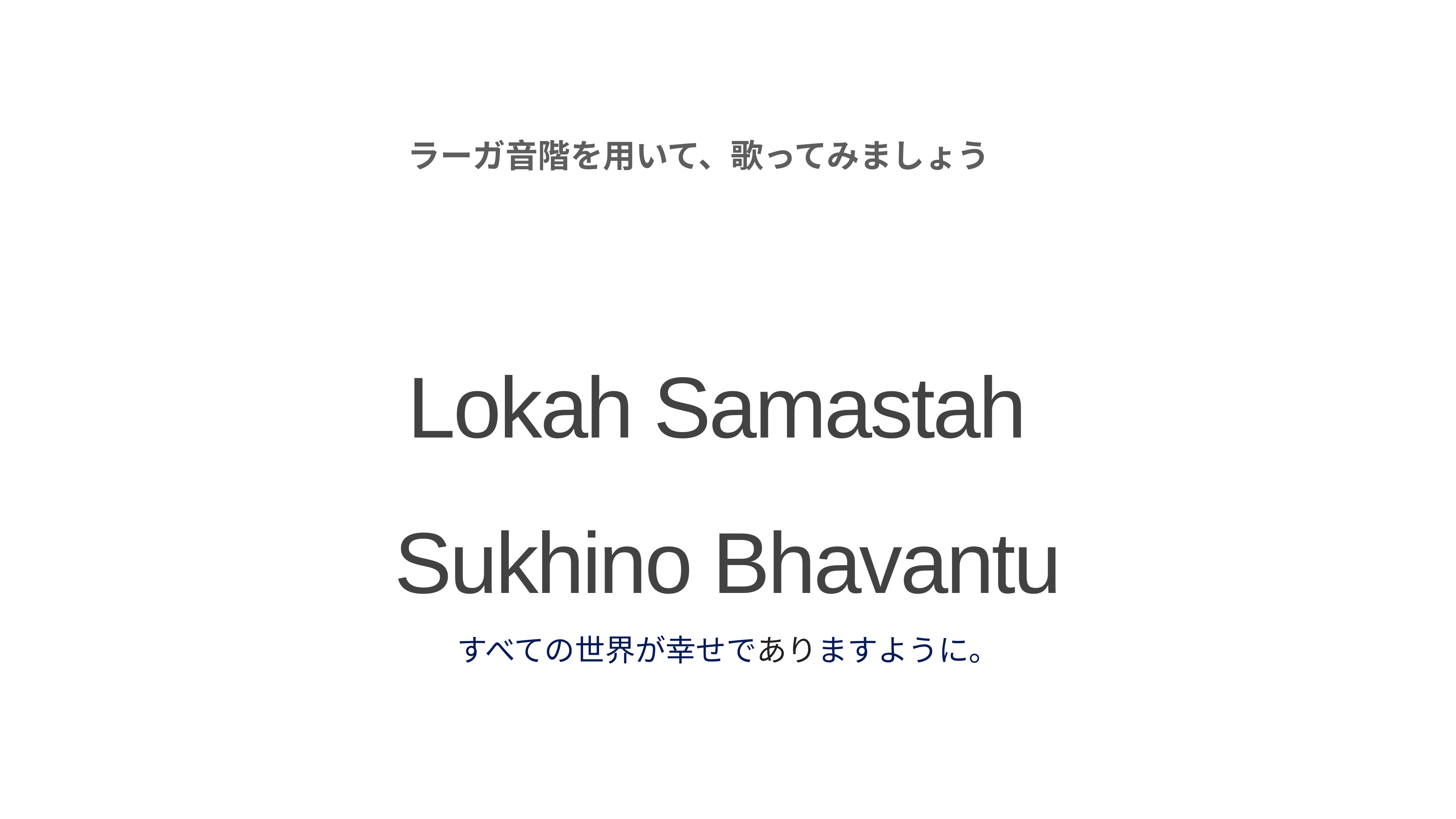

ラーガ音階を用いて、歌ってみましょう
Lokah Samastah
Sukhino Bhavantu
すべての世界が幸せでありますように。